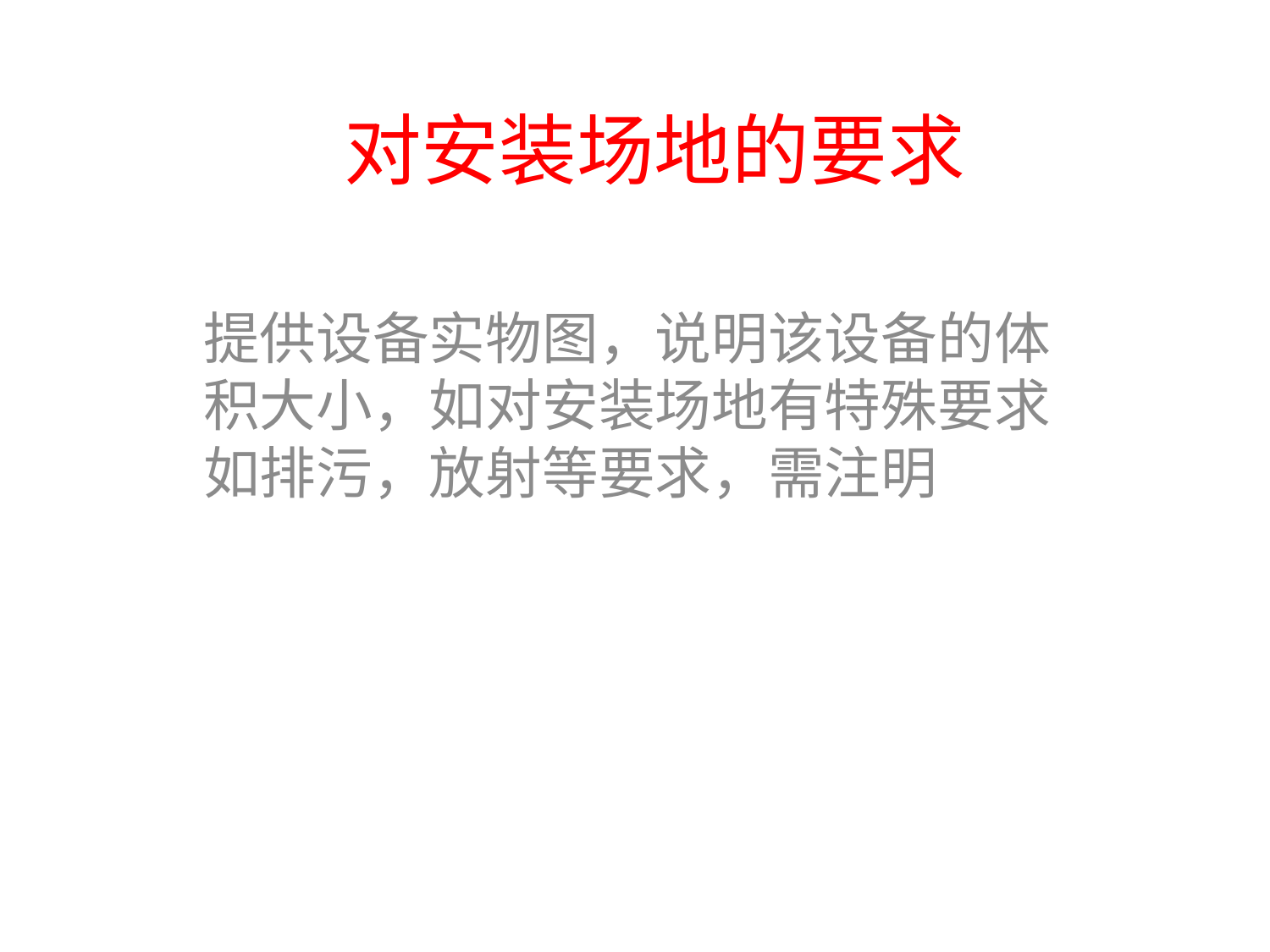

# 对安装场地的要求
提供设备实物图，说明该设备的体积大小，如对安装场地有特殊要求如排污，放射等要求，需注明